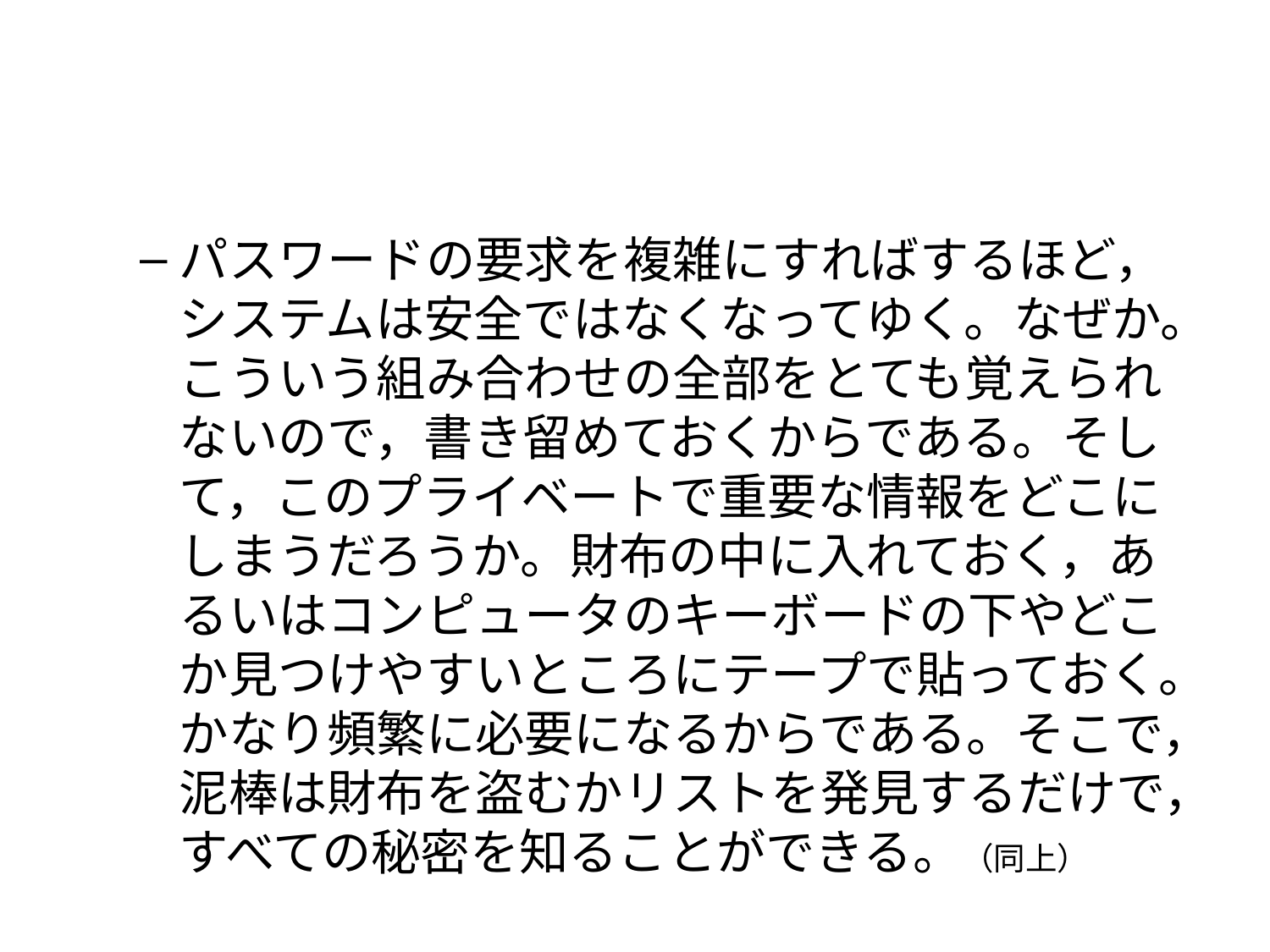

#
パスワードの要求を複雑にすればするほど，システムは安全ではなくなってゆく。なぜか。こういう組み合わせの全部をとても覚えられないので，書き留めておくからである。そして，このプライベートで重要な情報をどこにしまうだろうか。財布の中に入れておく，あるいはコンピュータのキーボードの下やどこか見つけやすいところにテープで貼っておく。かなり頻繁に必要になるからである。そこで，泥棒は財布を盗むかリストを発見するだけで，すべての秘密を知ることができる。（同上）